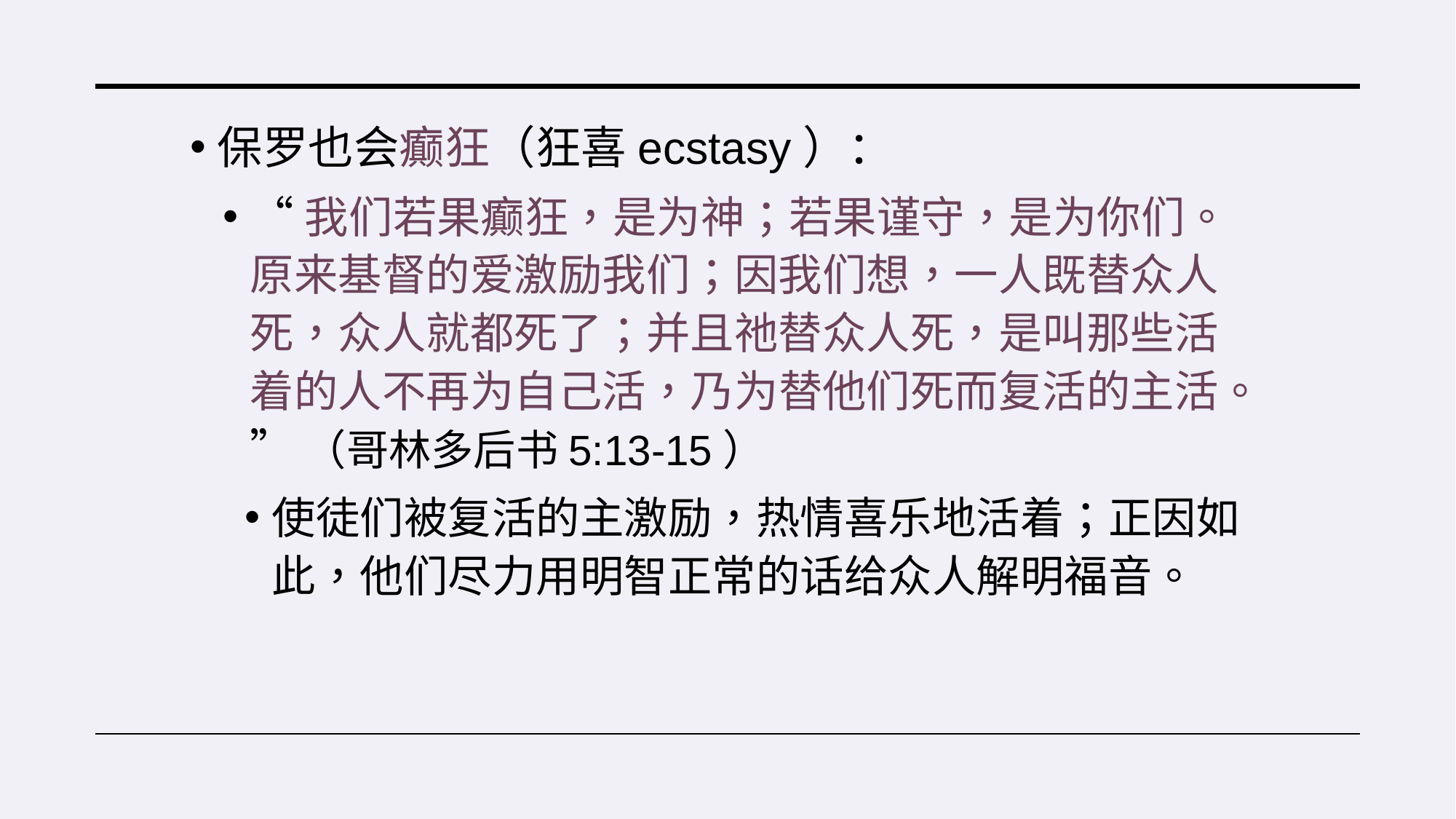

保罗也会癫狂（狂喜ecstasy）：
“我们若果癫狂，是为神；若果谨守，是为你们。原来基督的爱激励我们；因我们想，一人既替众人死，众人就都死了；并且祂替众人死，是叫那些活着的人不再为自己活，乃为替他们死而复活的主活。” （哥林多后书5:13-15）
使徒们被复活的主激励，热情喜乐地活着；正因如此，他们尽力用明智正常的话给众人解明福音。